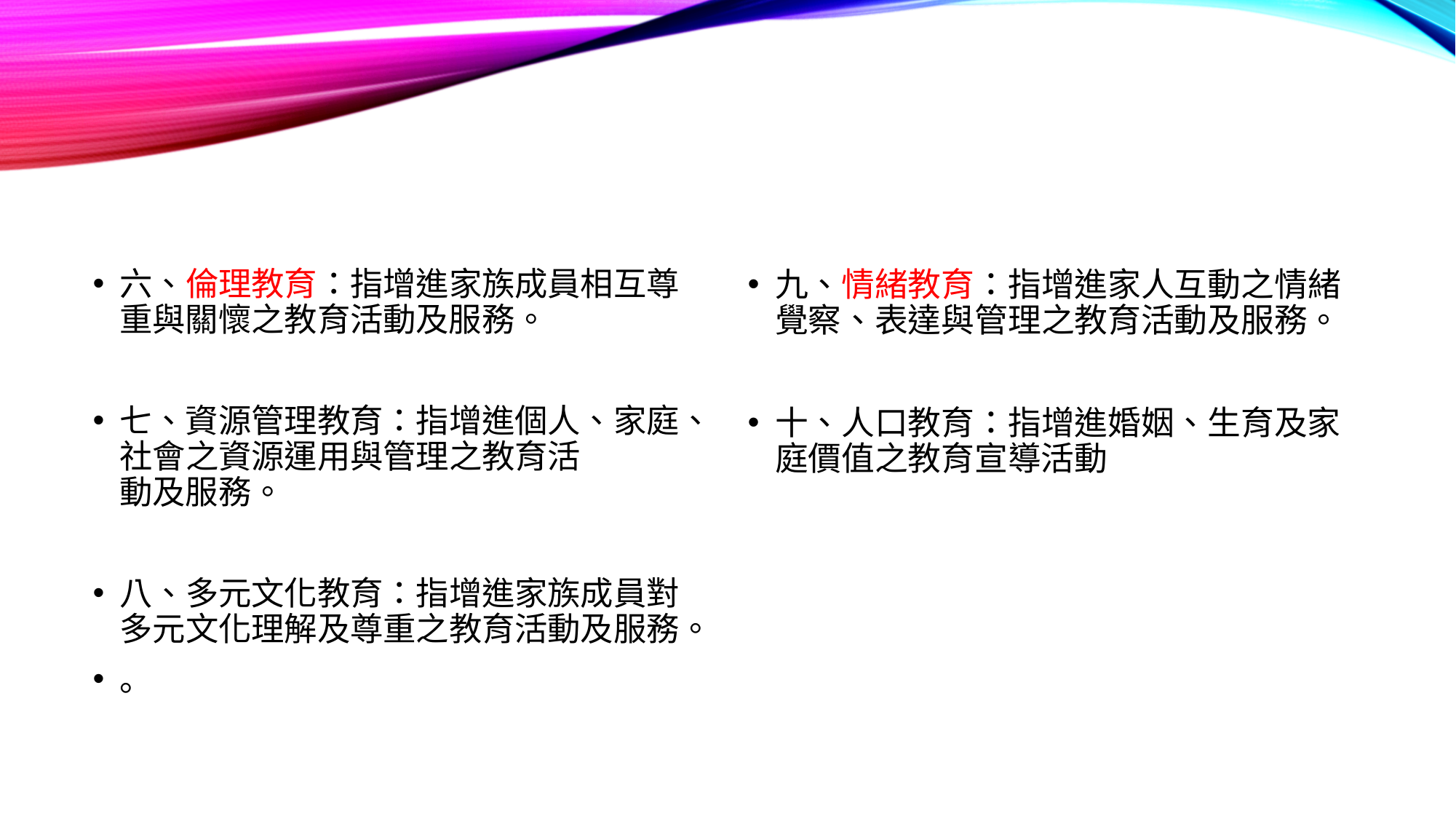

#
六、倫理教育：指增進家族成員相互尊重與關懷之教育活動及服務。

七、資源管理教育：指增進個人、家庭、社會之資源運用與管理之教育活
動及服務。

八、多元文化教育：指增進家族成員對多元文化理解及尊重之教育活動及服務。
。

九、情緒教育：指增進家人互動之情緒覺察、表達與管理之教育活動及服務。

十、人口教育：指增進婚姻、生育及家庭價值之教育宣導活動